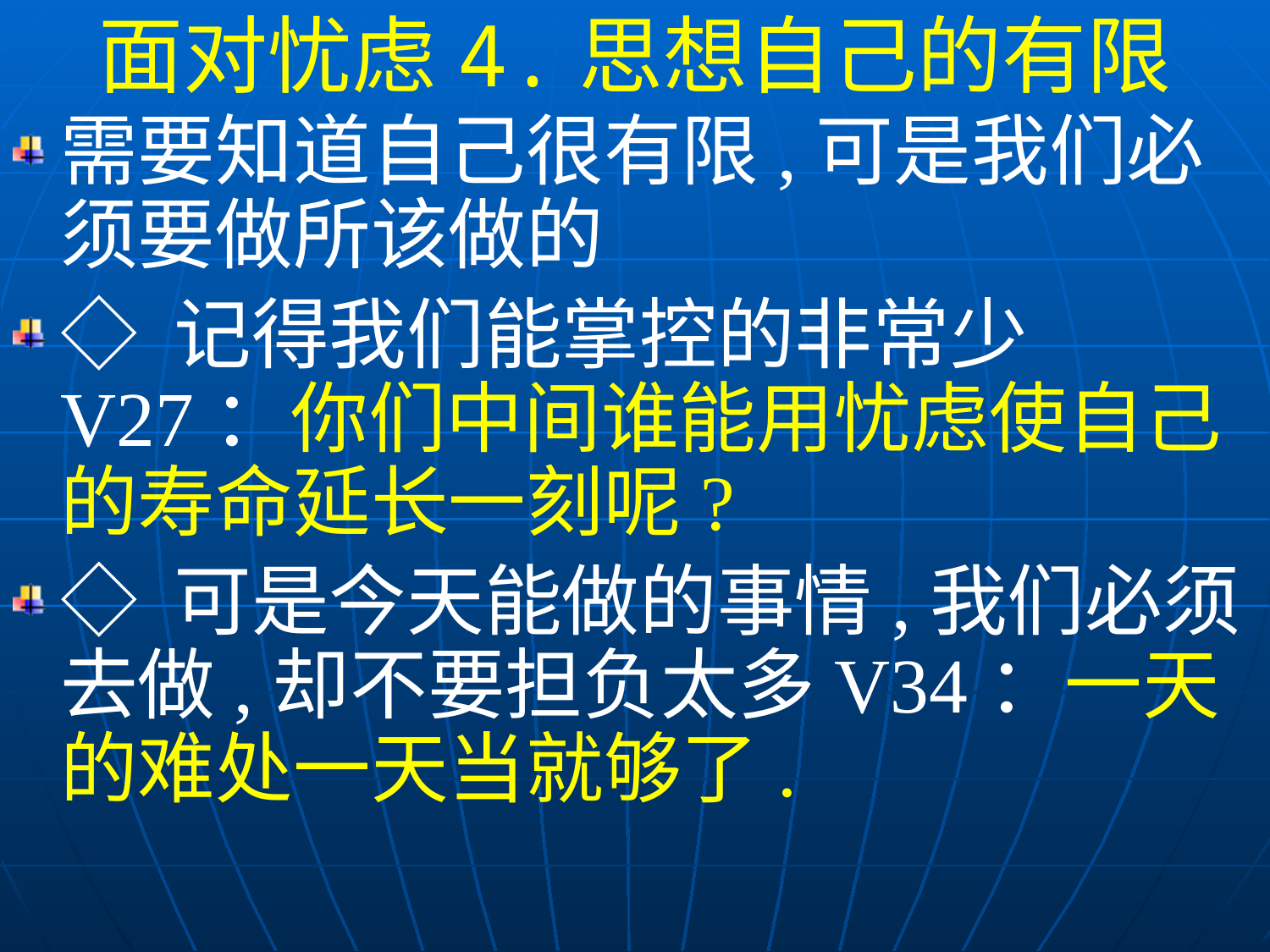

面对忧虑4.思想自己的有限
需要知道自己很有限,可是我们必须要做所该做的
◇ 记得我们能掌控的非常少V27：你们中间谁能用忧虑使自己的寿命延长一刻呢?
◇ 可是今天能做的事情,我们必须去做,却不要担负太多V34：一天的难处一天当就够了.